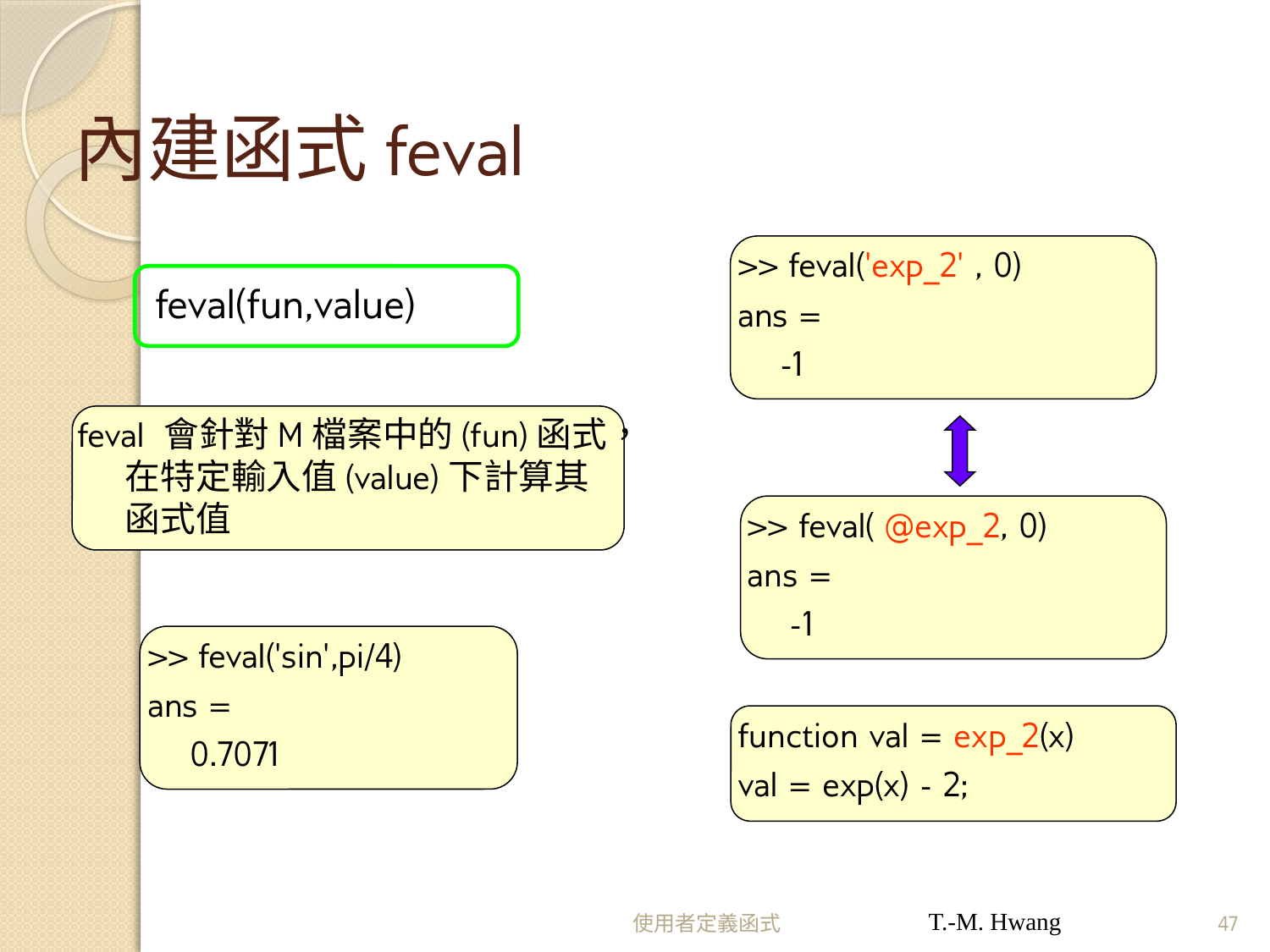

# 內建函式feval
>> feval('exp_2' , 0)
ans =
    -1

feval(fun,value)
feval 會針對M檔案中的(fun)函式，在特定輸入值(value)下計算其函式值

>> feval( @exp_2, 0)
ans =
    -1

>> feval('sin',pi/4)
ans =
    0.7071

function val = exp_2(x)
val = exp(x) - 2;

使用者定義函式
T.-M. Hwang
47